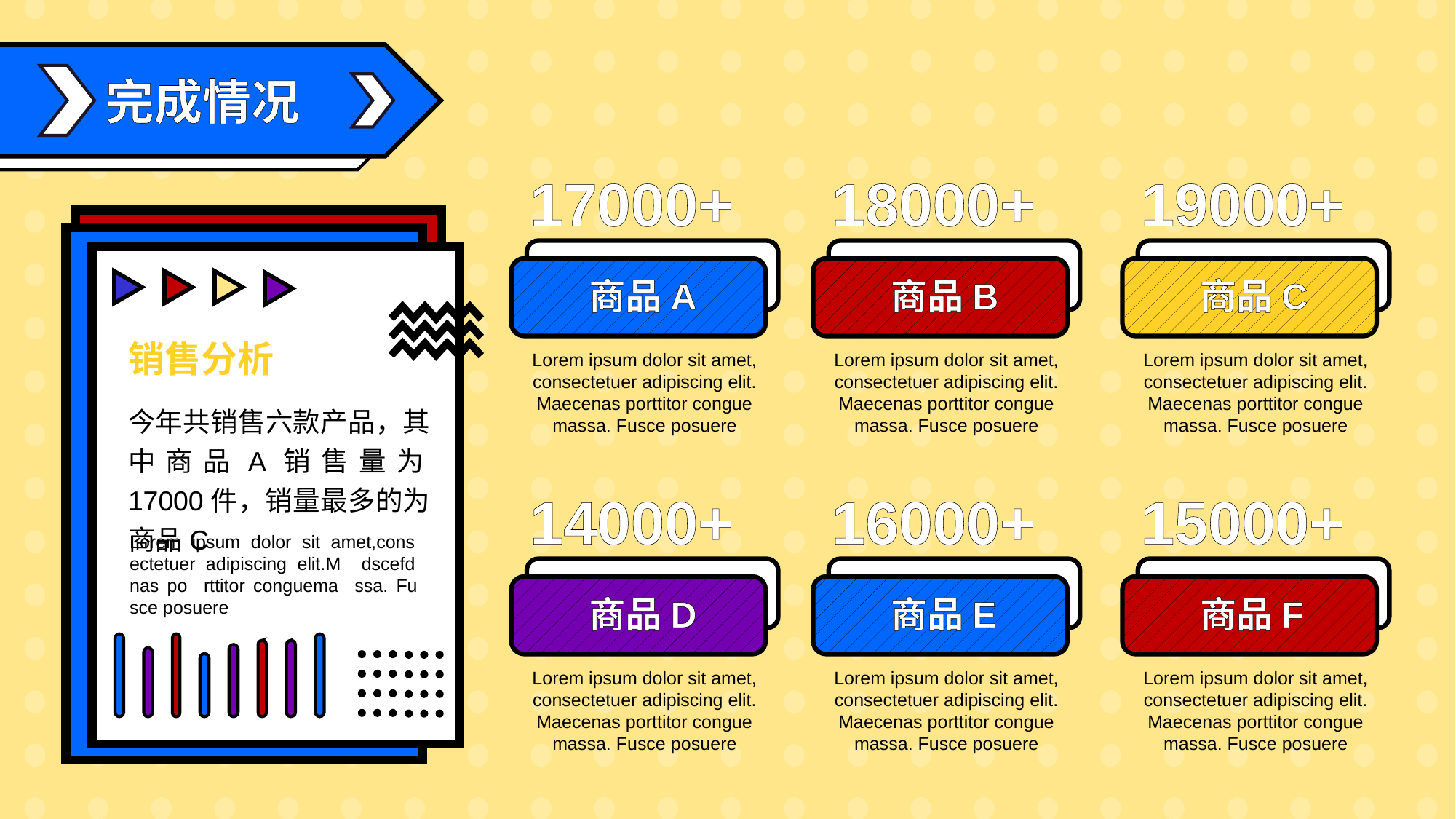

完成情况

17000+
18000+
19000+

商品A
商品B
商品C

销售分析
Lorem ipsum dolor sit amet, consectetuer adipiscing elit. Maecenas porttitor congue massa. Fusce posuere
Lorem ipsum dolor sit amet, consectetuer adipiscing elit. Maecenas porttitor congue massa. Fusce posuere
Lorem ipsum dolor sit amet, consectetuer adipiscing elit. Maecenas porttitor congue massa. Fusce posuere
今年共销售六款产品，其中商品A销售量为17000件，销量最多的为商品C
14000+
16000+
15000+
Lorem ipsum dolor sit amet,cons  ectetuer adipiscing elit.M  dscefd  nas po  rttitor conguema  ssa. Fu  sce posuere

商品D
商品E
商品F

Lorem ipsum dolor sit amet, consectetuer adipiscing elit. Maecenas porttitor congue massa. Fusce posuere
Lorem ipsum dolor sit amet, consectetuer adipiscing elit. Maecenas porttitor congue massa. Fusce posuere
Lorem ipsum dolor sit amet, consectetuer adipiscing elit. Maecenas porttitor congue massa. Fusce posuere